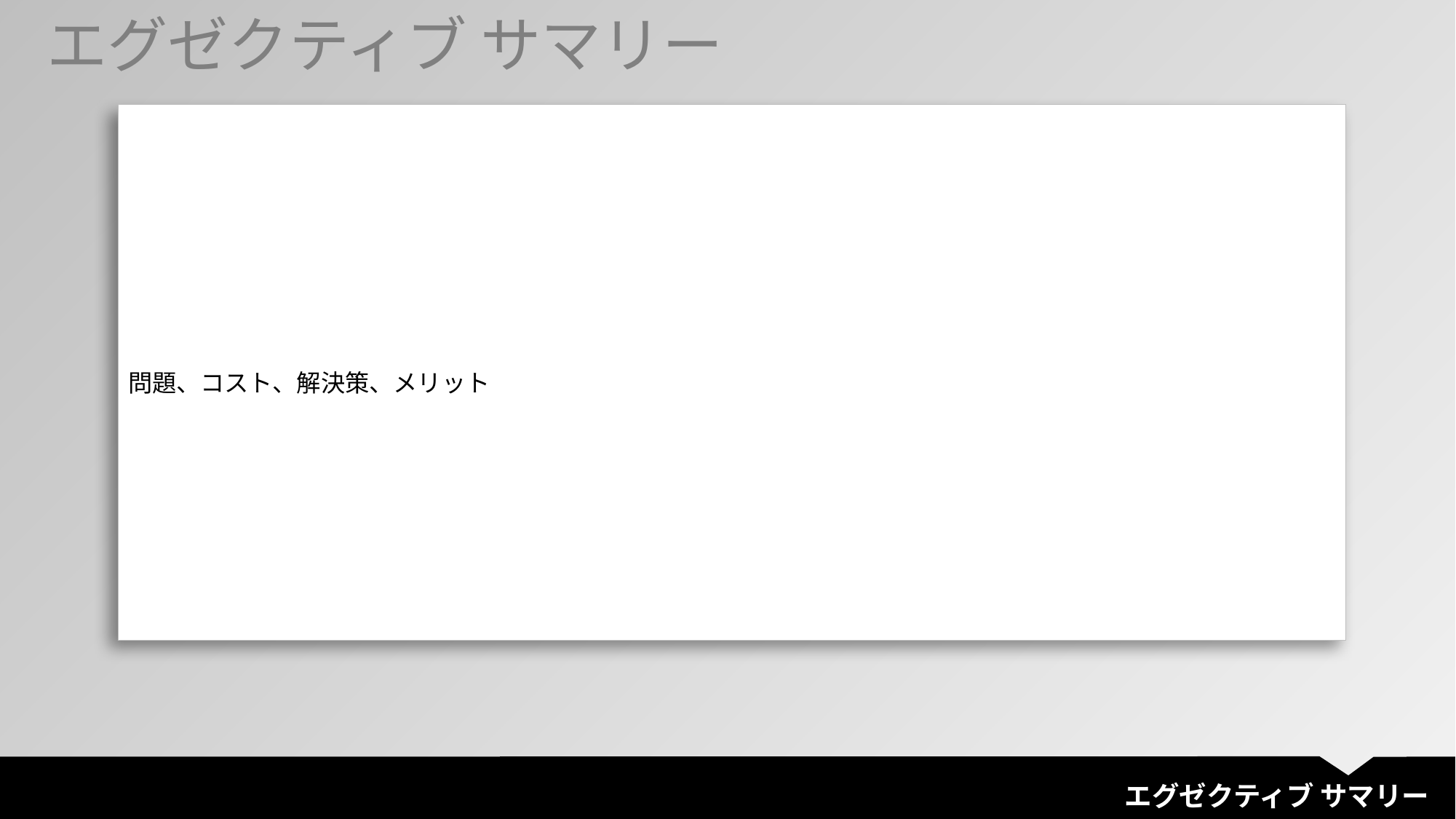

エグゼクティブ サマリー
| 問題、コスト、解決策、メリット |
| --- |

エグゼクティブ サマリー